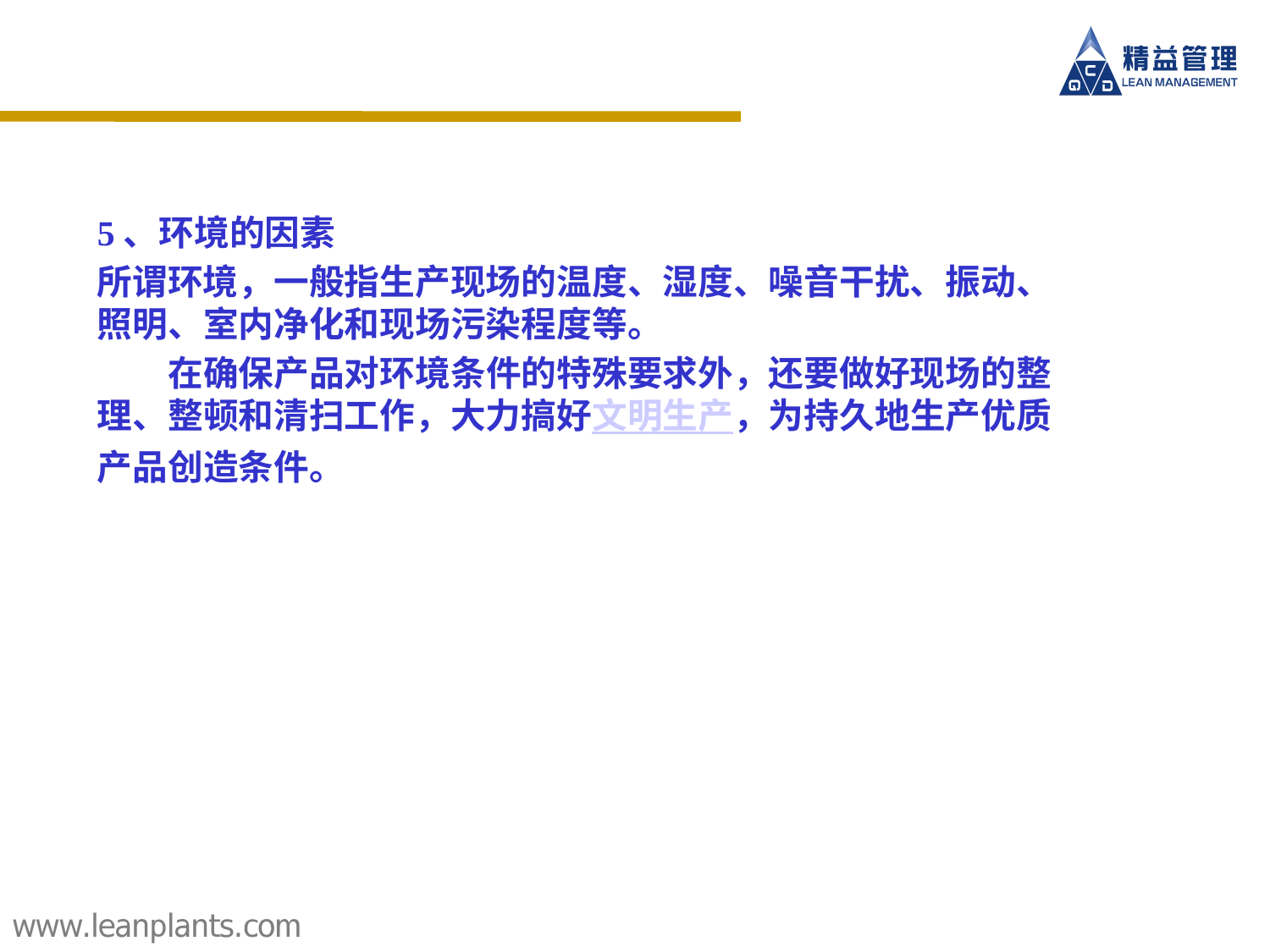

5、环境的因素
所谓环境，一般指生产现场的温度、湿度、噪音干扰、振动、照明、室内净化和现场污染程度等。
　　在确保产品对环境条件的特殊要求外，还要做好现场的整理、整顿和清扫工作，大力搞好文明生产，为持久地生产优质产品创造条件。